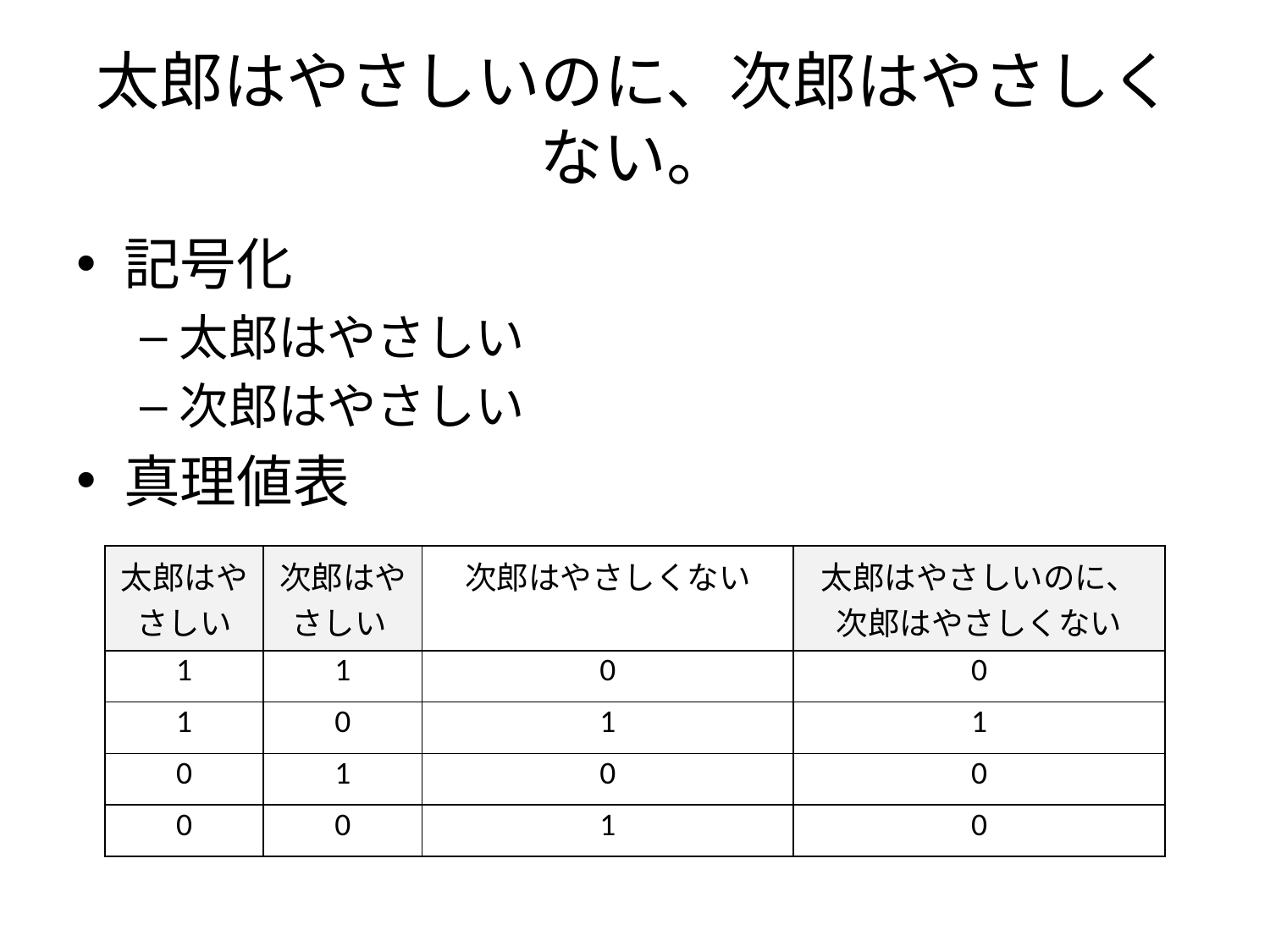

# 太郎はやさしいのに、次郎はやさしくない。
記号化
太郎はやさしい
次郎はやさしい
真理値表
| 太郎はやさしい | 次郎はやさしい | 次郎はやさしくない | 太郎はやさしいのに、次郎はやさしくない |
| --- | --- | --- | --- |
| 1 | 1 | 0 | 0 |
| 1 | 0 | 1 | 1 |
| 0 | 1 | 0 | 0 |
| 0 | 0 | 1 | 0 |